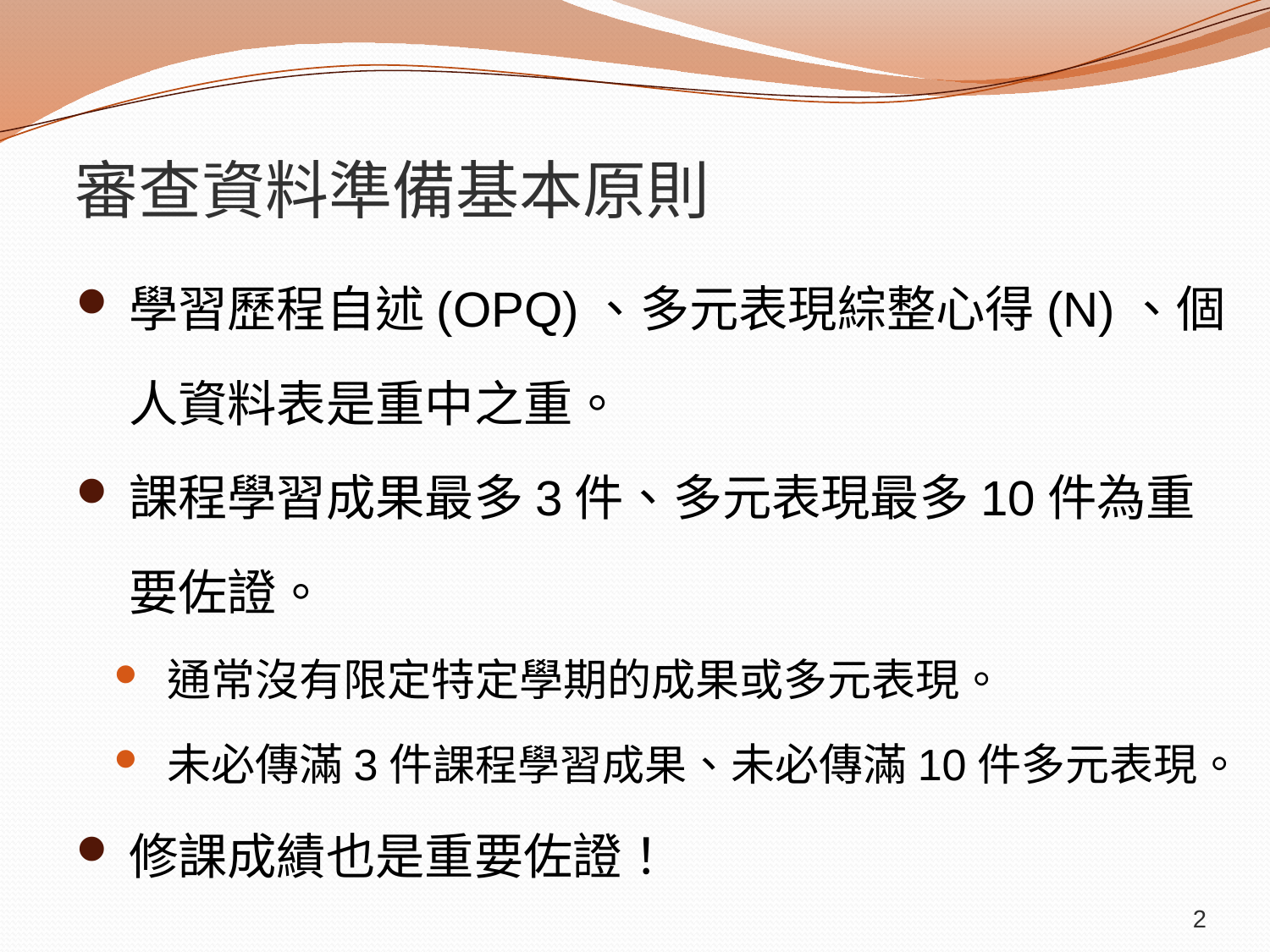

# 審查資料準備基本原則
學習歷程自述(OPQ)、多元表現綜整心得(N)、個人資料表是重中之重。
課程學習成果最多3件、多元表現最多10件為重要佐證。
通常沒有限定特定學期的成果或多元表現。
未必傳滿3件課程學習成果、未必傳滿10件多元表現。
修課成績也是重要佐證！

2